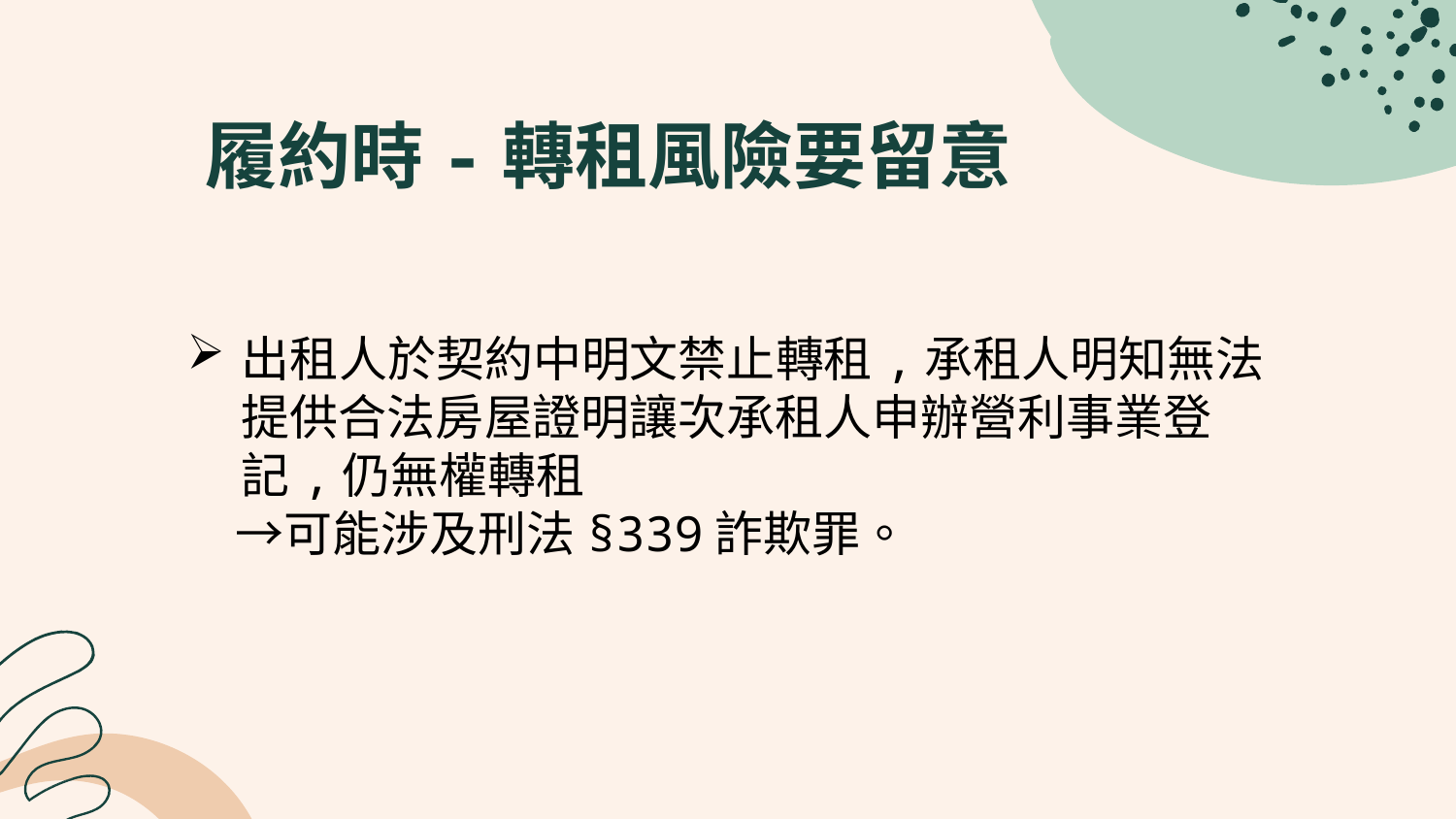

# 履約時-轉租風險要留意
出租人於契約中明文禁止轉租,承租人明知無法提供合法房屋證明讓次承租人申辦營利事業登記,仍無權轉租
　→可能涉及刑法§339詐欺罪。